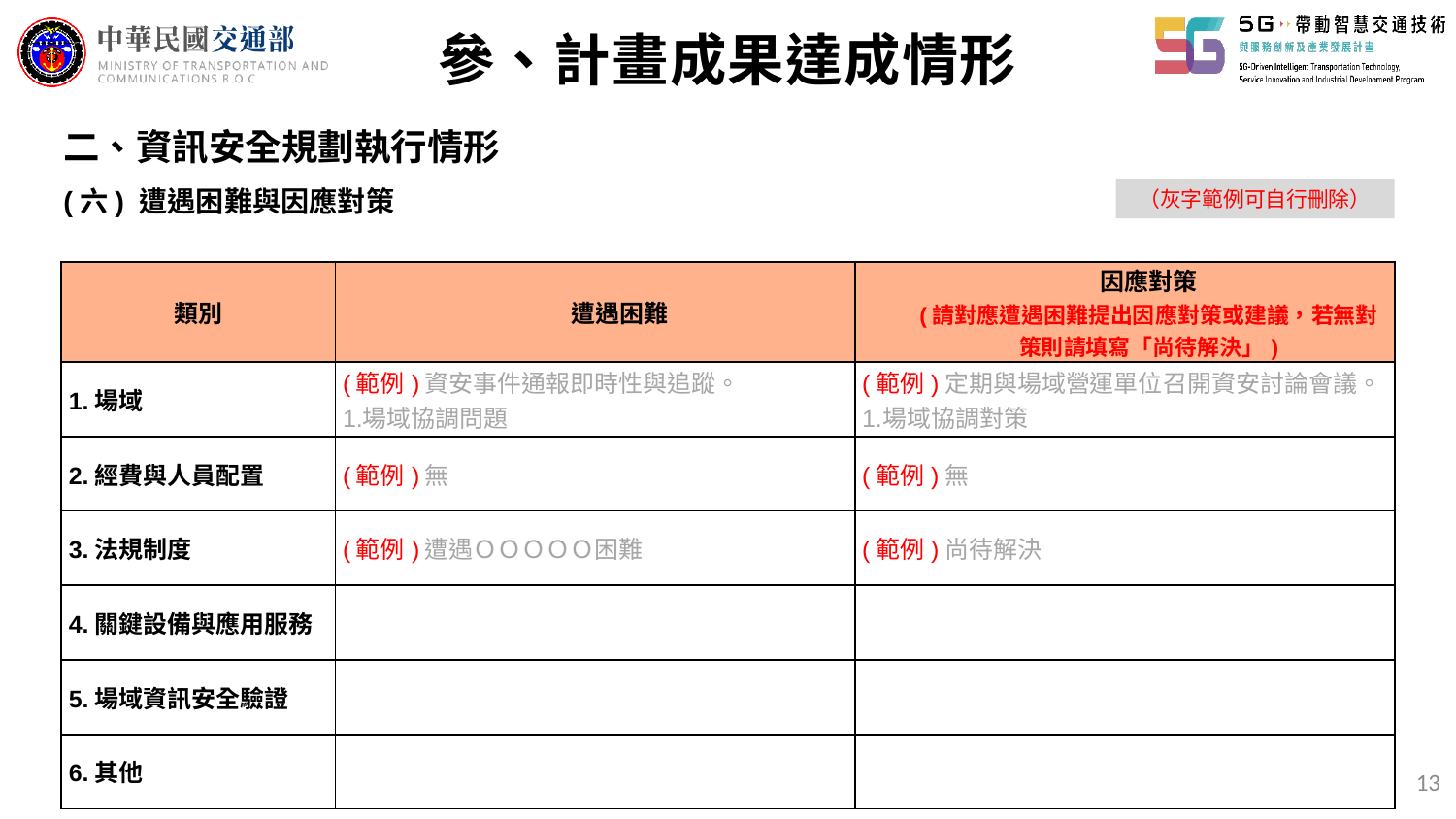

參、計畫成果達成情形
二、資訊安全規劃執行情形
(六) 遭遇困難與因應對策
（灰字範例可自行刪除）
| 類別 | 遭遇困難 | 因應對策 (請對應遭遇困難提出因應對策或建議，若無對策則請填寫「尚待解決」) |
| --- | --- | --- |
| 1.場域 | (範例)資安事件通報即時性與追蹤。 場域協調問題 | (範例)定期與場域營運單位召開資安討論會議。 場域協調對策 |
| 2.經費與人員配置 | (範例)無 | (範例)無 |
| 3.法規制度 | (範例)遭遇ＯＯＯＯＯ困難 | (範例)尚待解決 |
| 4.關鍵設備與應用服務 |  |  |
| 5.場域資訊安全驗證 |  |  |
| 6.其他 |  |  |
13